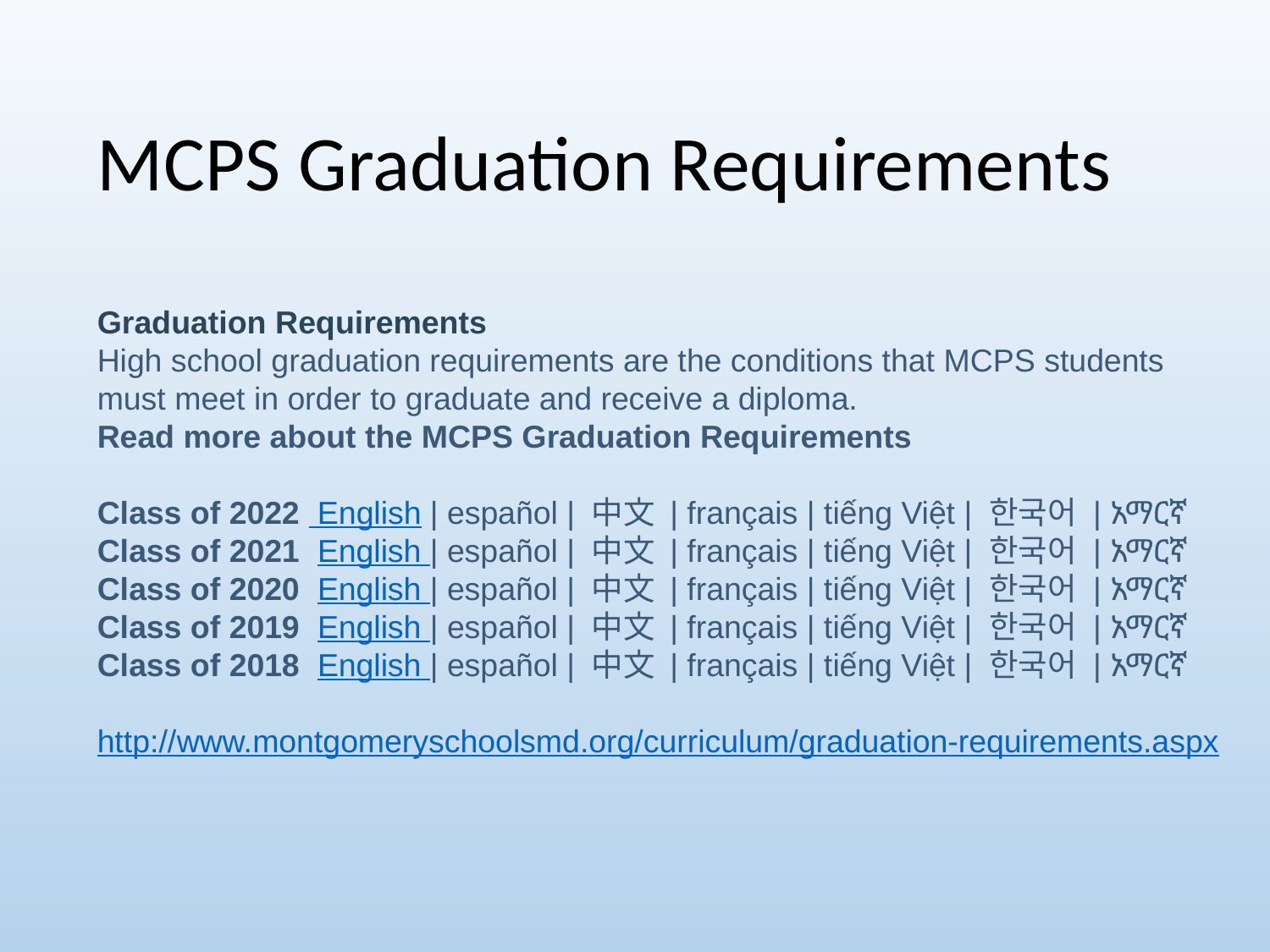

# MCPS Graduation Requirements
Graduation Requirements
High school graduation requirements are the conditions that MCPS students must meet in order to graduate and receive a diploma.
Read more about the MCPS Graduation Requirements

Class of 2022  English | español | 中文 | français | tiếng Việt | 한국어 | አማርኛ
Class of 2021  English | español | 中文 | français | tiếng Việt | 한국어 | አማርኛ
Class of 2020  English | español | 中文 | français | tiếng Việt | 한국어 | አማርኛ
Class of 2019  English | español | 中文 | français | tiếng Việt | 한국어 | አማርኛ
Class of 2018  English | español | 中文 | français | tiếng Việt | 한국어 | አማርኛ

http://www.montgomeryschoolsmd.org/curriculum/graduation-requirements.aspx